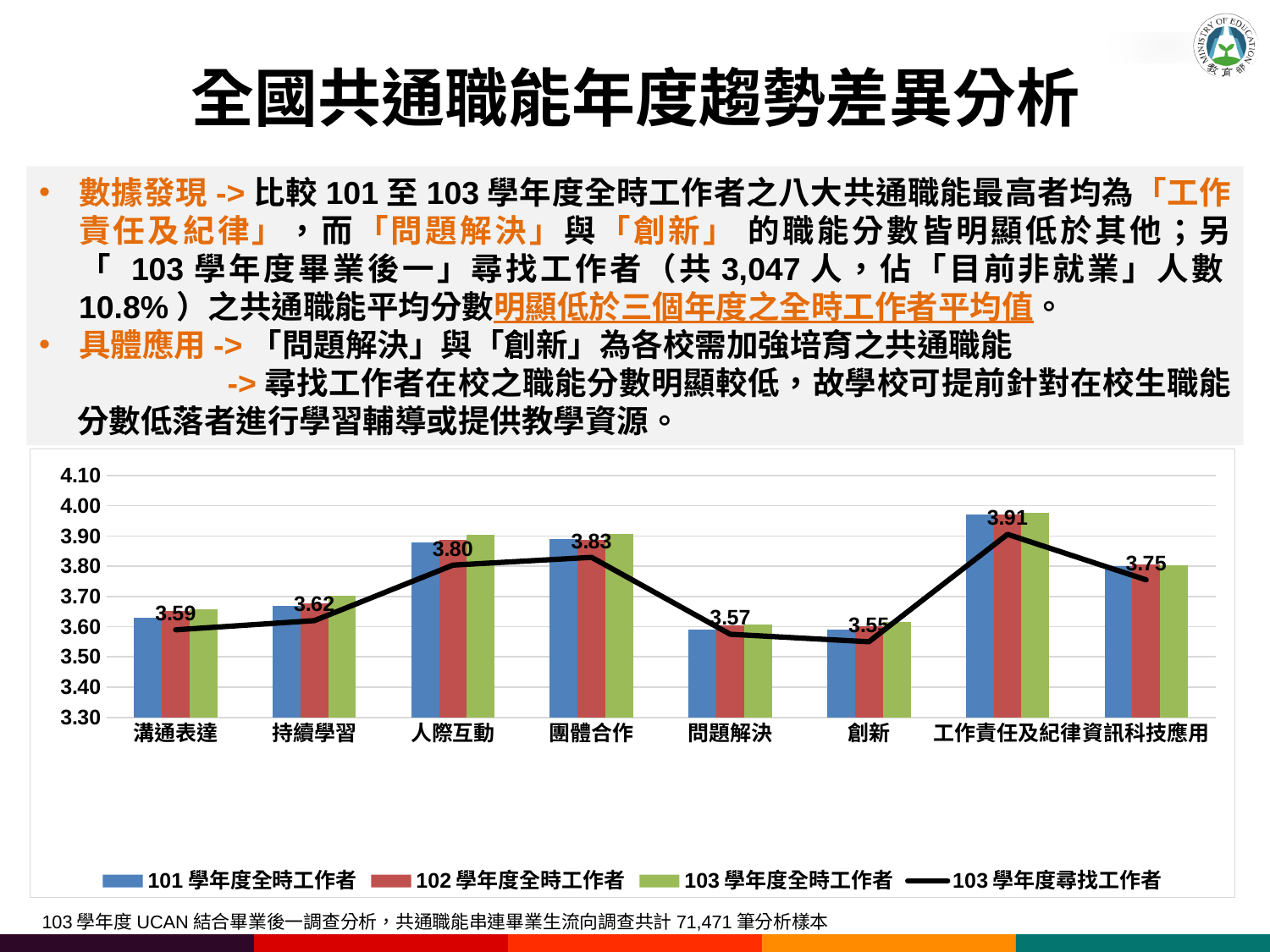

全國共通職能年度趨勢差異分析
數據發現->比較101至103學年度全時工作者之八大共通職能最高者均為「工作責任及紀律」，而「問題解決」與「創新」 的職能分數皆明顯低於其他；另「 103學年度畢業後一」尋找工作者（共3,047人，佔「目前非就業」人數10.8%）之共通職能平均分數明顯低於三個年度之全時工作者平均值。
具體應用->「問題解決」與「創新」為各校需加強培育之共通職能
                ->尋找工作者在校之職能分數明顯較低，故學校可提前針對在校生職能分數低落者進行學習輔導或提供教學資源。

### Chart

| Category |  |  |  |  |
|---|---|---|---|---|
| 溝通表達 | 3.63 | 3.651009949810694 | 3.6583803933224663 | 3.589556941253696 |
| 持續學習 | 3.67 | 3.6782081535616817 | 3.7015111210184637 | 3.6199803085001605 |
| 人際互動 | 3.88 | 3.888221361274966 | 3.9030821816020107 | 3.803642927469646 |
| 團體合作 | 3.89 | 3.8883965836048255 | 3.9057584088769874 | 3.8292845421726254 |
| 問題解決 | 3.59 | 3.602849344016911 | 3.607710655372254 | 3.5749458483754513 |
| 創新 | 3.59 | 3.6009139737606786 | 3.615937979888017 | 3.549911388250745 |
| 工作責任及紀律 | 3.97 | 3.9710957999471805 | 3.976486847971483 | 3.9056383327863453 |
| 資訊科技應用 | 3.8 | 3.8048577969534056 | 3.8025508990934878 | 3.7548802100426686 |
103學年度UCAN結合畢業後一調查分析，共通職能串連畢業生流向調查共計71,471筆分析樣本